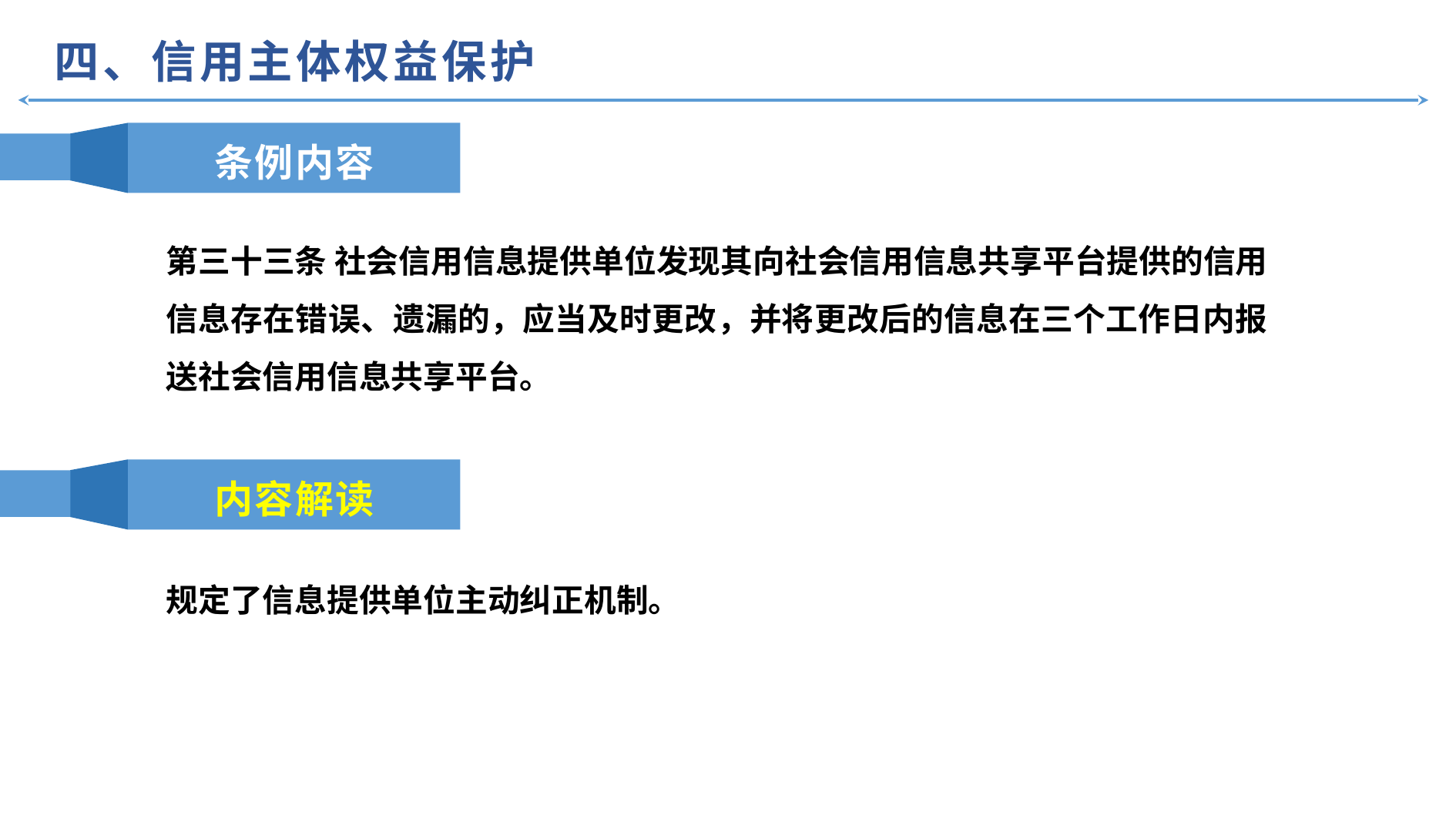

四、信用主体权益保护
条例内容

第三十三条 社会信用信息提供单位发现其向社会信用信息共享平台提供的信用信息存在错误、遗漏的，应当及时更改，并将更改后的信息在三个工作日内报送社会信用信息共享平台。
内容解读

规定了信息提供单位主动纠正机制。